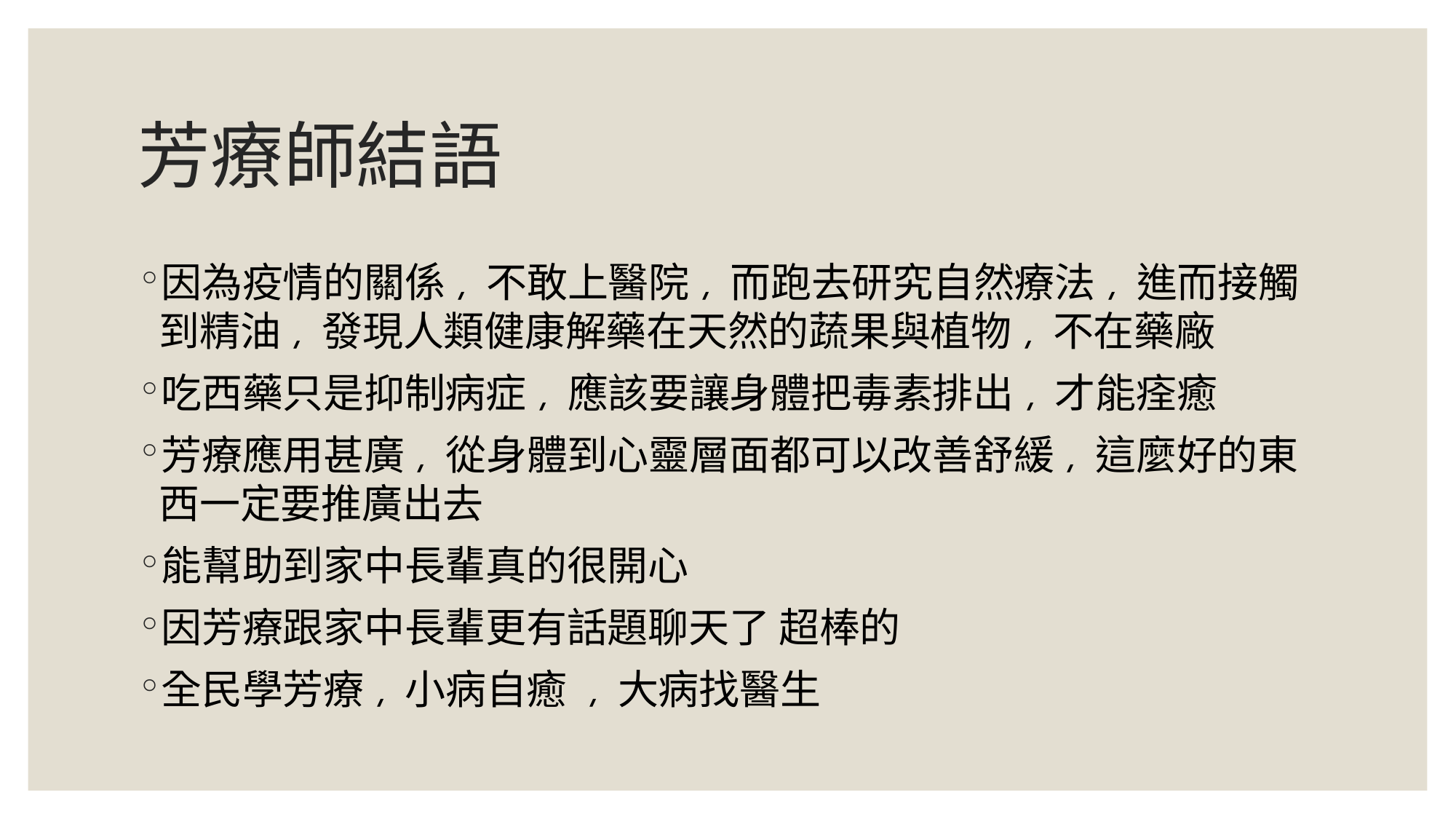

# 芳療師結語
因為疫情的關係, 不敢上醫院, 而跑去研究自然療法, 進而接觸到精油, 發現人類健康解藥在天然的蔬果與植物, 不在藥廠
吃西藥只是抑制病症, 應該要讓身體把毒素排出, 才能痊癒
芳療應用甚廣, 從身體到心靈層面都可以改善舒緩, 這麼好的東西一定要推廣出去
能幫助到家中長輩真的很開心
因芳療跟家中長輩更有話題聊天了 超棒的
全民學芳療, 小病自癒 , 大病找醫生